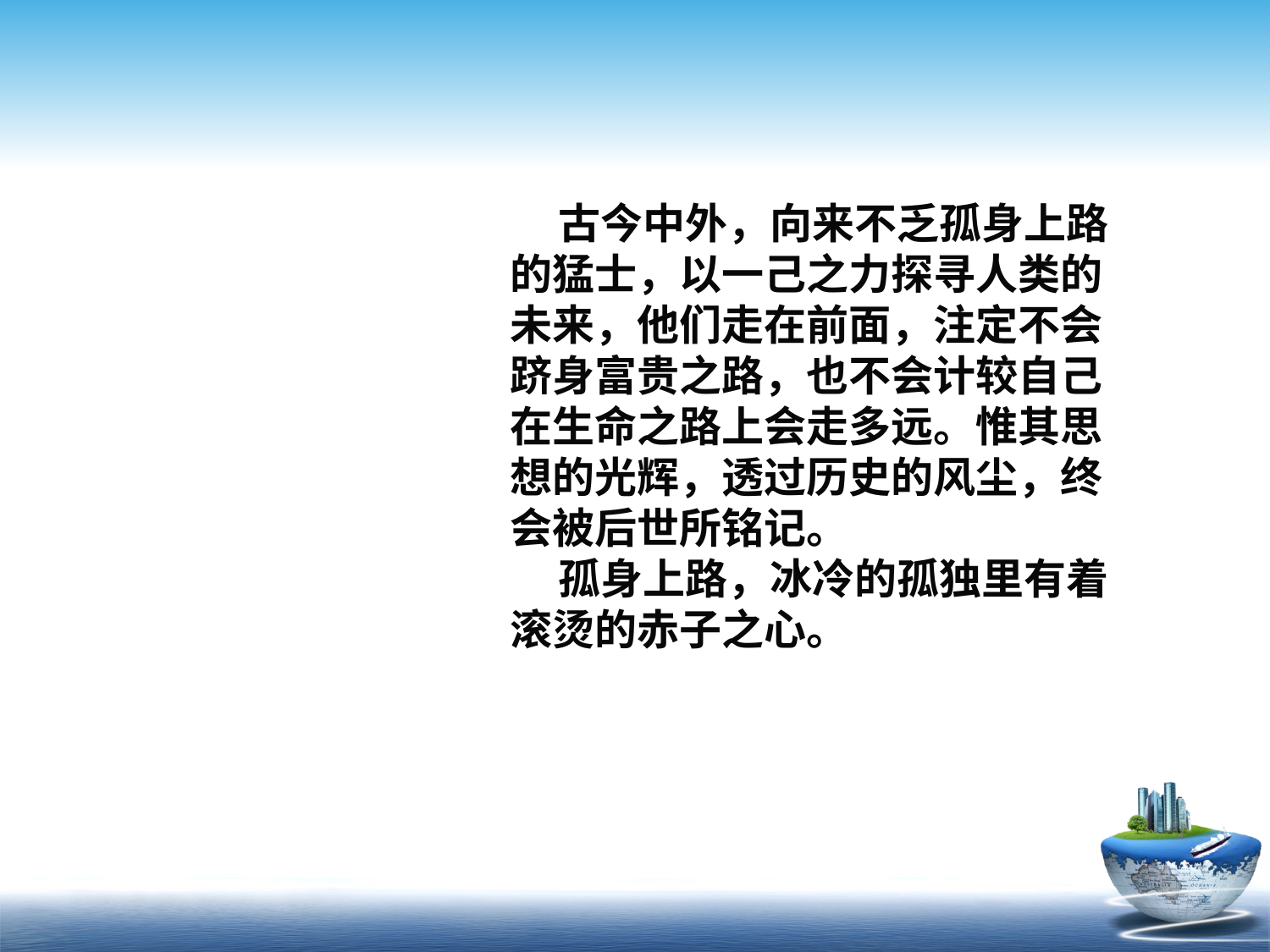

古今中外，向来不乏孤身上路的猛士，以一己之力探寻人类的未来，他们走在前面，注定不会跻身富贵之路，也不会计较自己在生命之路上会走多远。惟其思想的光辉，透过历史的风尘，终会被后世所铭记。
    孤身上路，冰冷的孤独里有着滚烫的赤子之心。